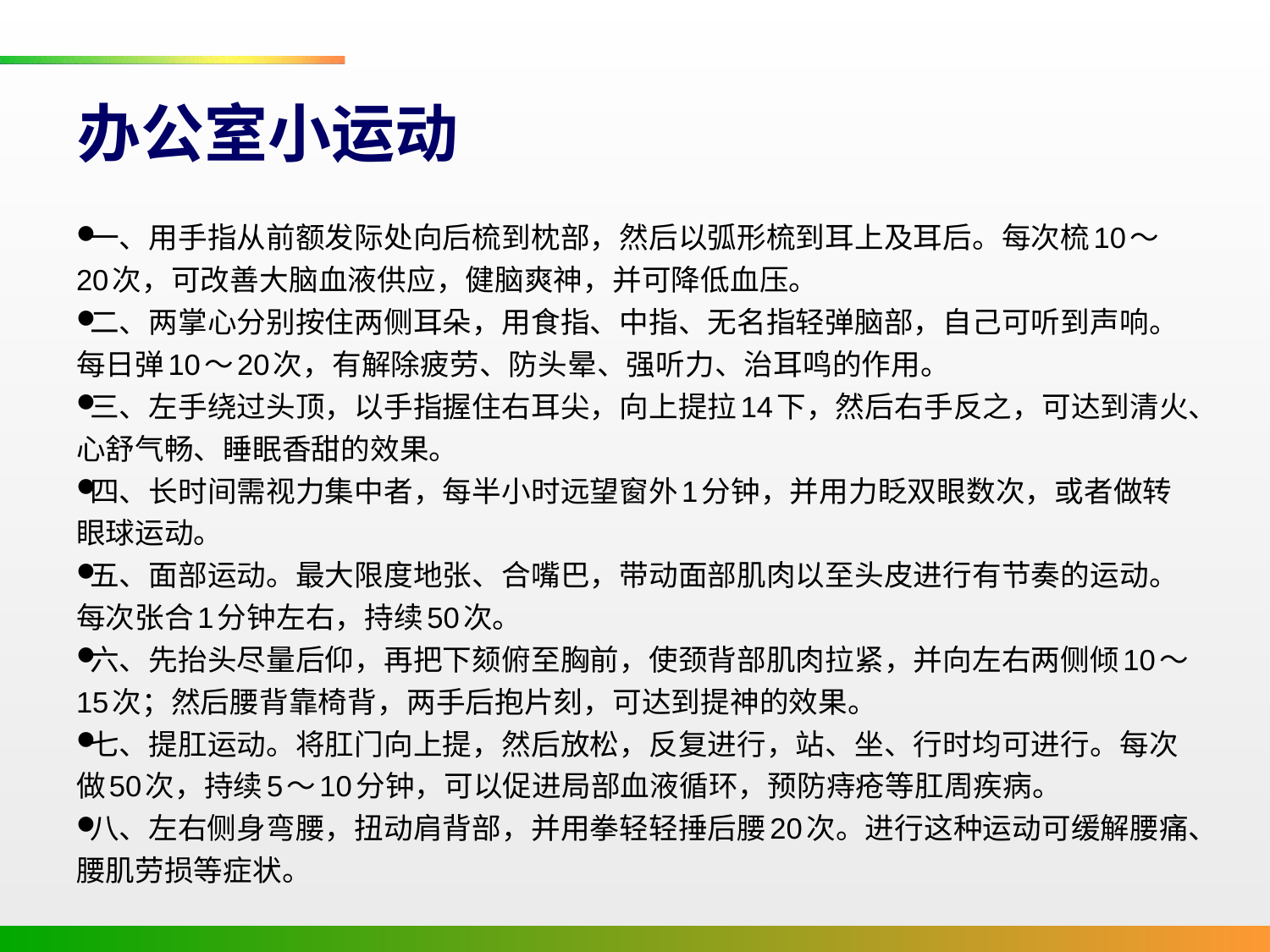

# 办公室小运动
一、用手指从前额发际处向后梳到枕部，然后以弧形梳到耳上及耳后。每次梳10～20次，可改善大脑血液供应，健脑爽神，并可降低血压。
二、两掌心分别按住两侧耳朵，用食指、中指、无名指轻弹脑部，自己可听到声响。每日弹10～20次，有解除疲劳、防头晕、强听力、治耳鸣的作用。
三、左手绕过头顶，以手指握住右耳尖，向上提拉14下，然后右手反之，可达到清火、心舒气畅、睡眠香甜的效果。
四、长时间需视力集中者，每半小时远望窗外1分钟，并用力眨双眼数次，或者做转眼球运动。
五、面部运动。最大限度地张、合嘴巴，带动面部肌肉以至头皮进行有节奏的运动。每次张合1分钟左右，持续50次。
六、先抬头尽量后仰，再把下颏俯至胸前，使颈背部肌肉拉紧，并向左右两侧倾10～15次；然后腰背靠椅背，两手后抱片刻，可达到提神的效果。
七、提肛运动。将肛门向上提，然后放松，反复进行，站、坐、行时均可进行。每次做50次，持续5～10分钟，可以促进局部血液循环，预防痔疮等肛周疾病。
八、左右侧身弯腰，扭动肩背部，并用拳轻轻捶后腰20次。进行这种运动可缓解腰痛、腰肌劳损等症状。